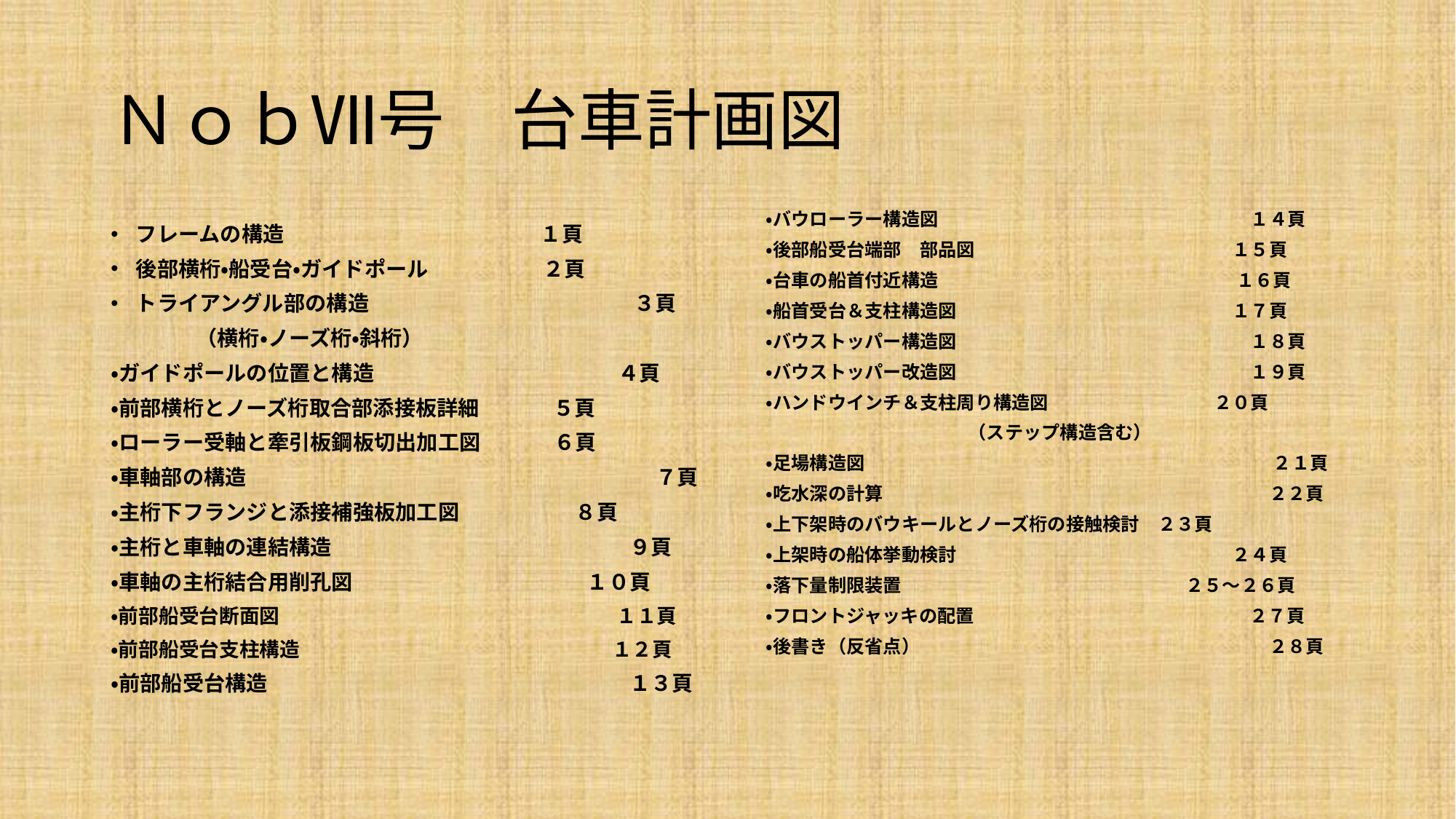

# ＮｏｂⅦ号　台車計画図
・バウローラー構造図　　　　　　　　　　　　　　　　　１４頁
・後部船受台端部　部品図　　　　　　　　　　　　　　１５頁
・台車の船首付近構造　　　　　　　　　　　　　　　　 １６頁
・船首受台＆支柱構造図　　　　　　　　　　　　　　　１７頁
・バウストッパー構造図　　　　　　　　　　　　　　　　１８頁
・バウストッパー改造図　　　　　　　　　　　　　　　　１９頁
・ハンドウインチ＆支柱周り構造図　　　　　　　　　２０頁
　　　　　　　　　　　（ステップ構造含む）
・足場構造図　　　　　　　　　　　　　　　　　　　　　　 ２１頁
・吃水深の計算　　　　　　　　　　　　　　　　　　　　　２２頁
・上下架時のバウキールとノーズ桁の接触検討　２３頁
・上架時の船体挙動検討　　　　　　　　　　　　　　　２４頁
・落下量制限装置　 　　　　　　　　　　　　　　 ２５～２６頁
・フロントジャッキの配置　　　　　　　　　　　　　　　２７頁
・後書き（反省点）　　　　　　　　　　　　　　　　　　　２８頁
フレームの構造                                               　 １頁
後部横桁・船受台・ガイドポール                   　２頁
トライアングル部の構造　　　　　　　　　　 　　 ３頁
　　　　（横桁・ノーズ桁・斜桁）
・ガイドポールの位置と構造　　　　　　　　　　 　 ４頁
・前部横桁とノーズ桁取合部添接板詳細　　  　５頁
・ローラー受軸と牽引板鋼板切出加工図　  　　６頁
・車軸部の構造　　　　　　　　　　　　　　　　　　 　７頁
・主桁下フランジと添接補強板加工図　　　 　 　８頁
・主桁と車軸の連結構造　　　　　　　　　　　　　　９頁
・車軸の主桁結合用削孔図　　　　　　　　　　　１０頁
・前部船受台断面図　　　　　　　  　　　　　　　　　 １１頁
・前部船受台支柱構造　　　　　　　　　　　　　　　  １２頁
・前部船受台構造　　　　　　　　　　　　　　　　　１３頁